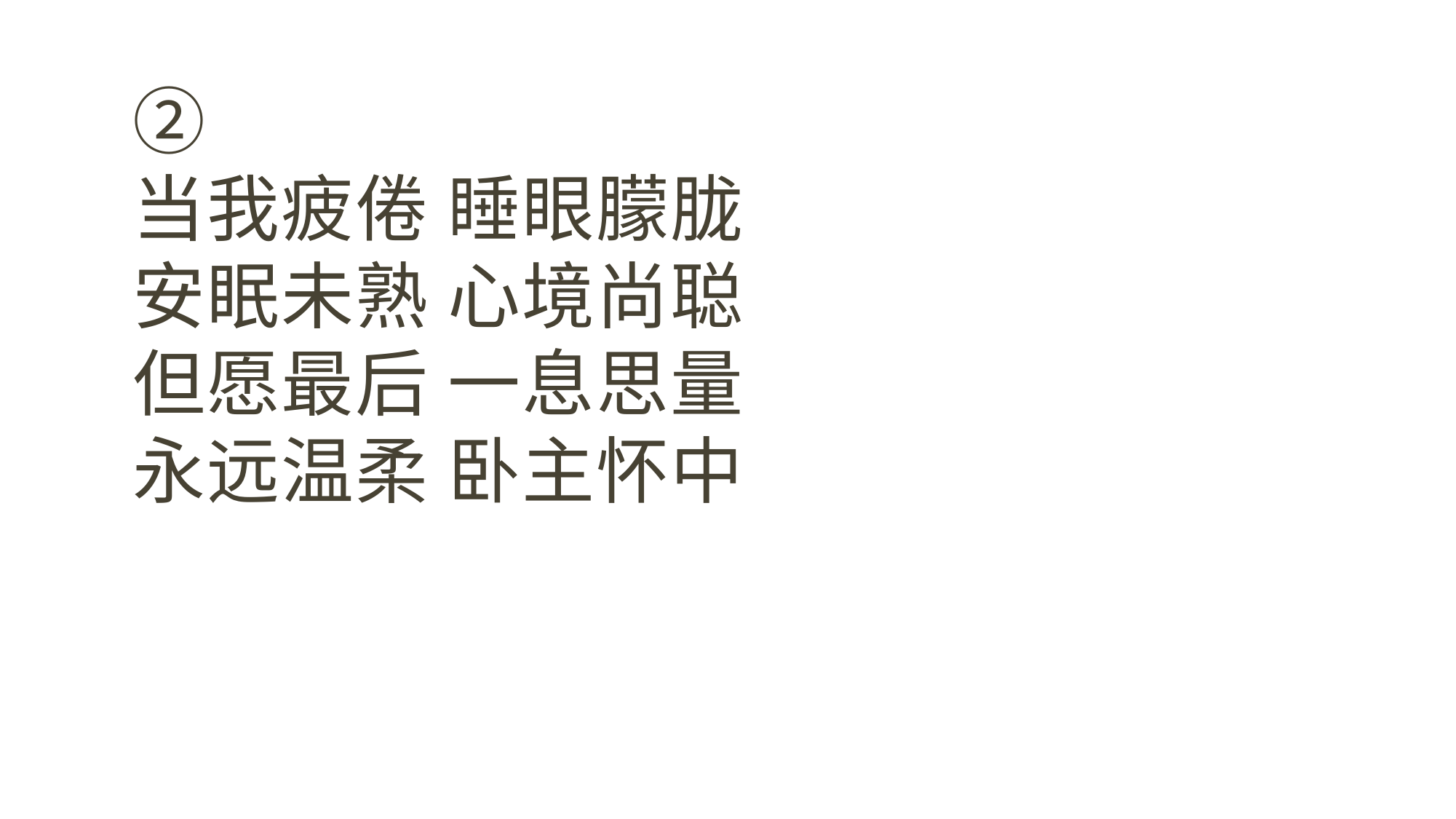

# ② 当我疲倦 睡眼朦胧 安眠未熟 心境尚聪 但愿最后 一息思量 永远温柔 卧主怀中